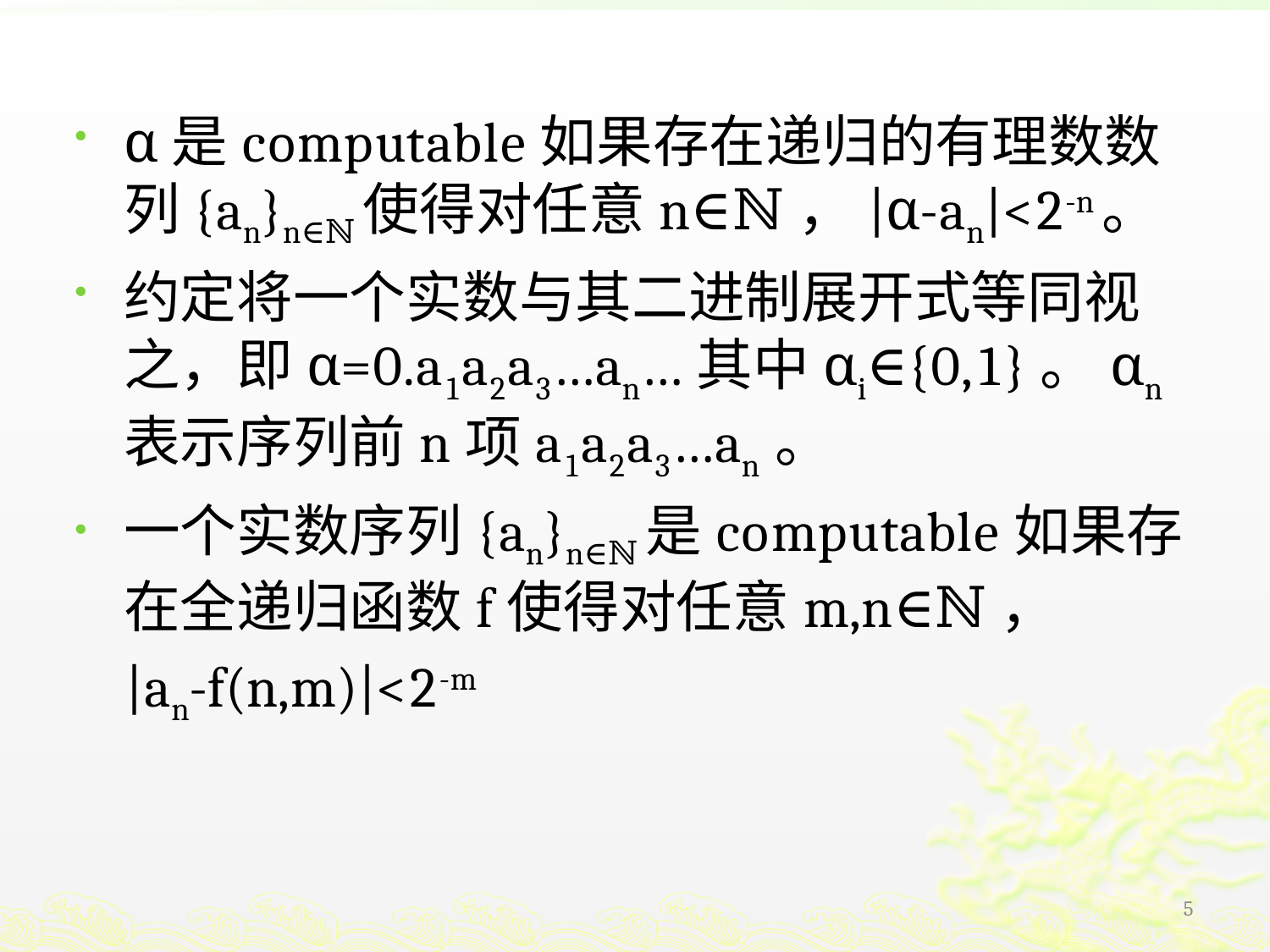

α是computable如果存在递归的有理数数列{an}n∈ℕ使得对任意n∈ℕ，|α-an|<2-n。
约定将一个实数与其二进制展开式等同视之，即α=0.a1a2a3…an…其中αi∈{0,1}。αn表示序列前n项a1a2a3…an 。
一个实数序列{an}n∈ℕ是computable如果存在全递归函数f使得对任意m,n∈ℕ，
    |an-f(n,m)|<2-m
5